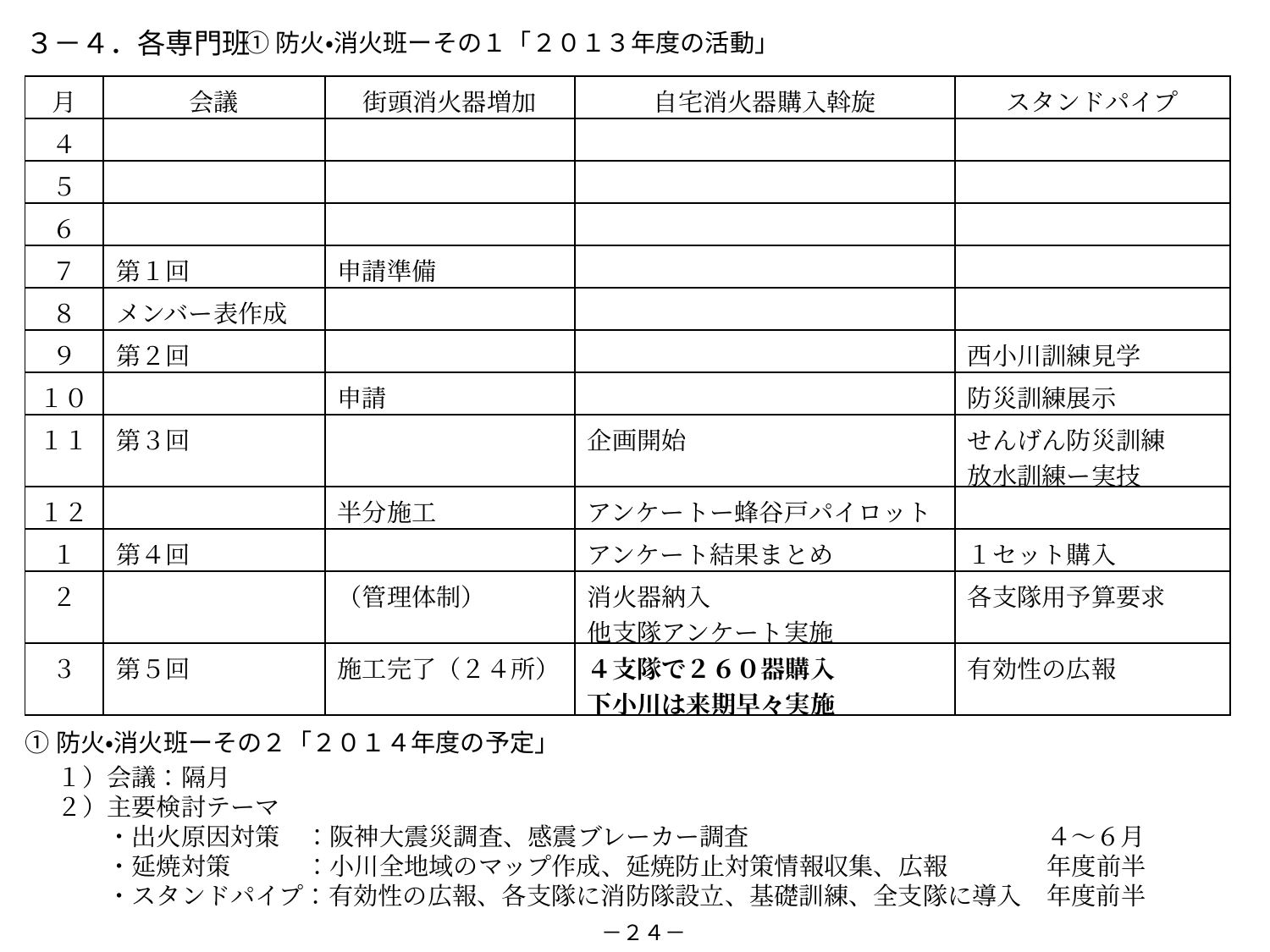

３－４．各専門班
①防火・消火班ーその１「２０１３年度の活動」
| 月 | 会議 | 街頭消火器増加 | 自宅消火器購入斡旋 | スタンドパイプ |
| --- | --- | --- | --- | --- |
| ４ |  |  |  |  |
| ５ |  |  |  |  |
| ６ |  |  |  |  |
| ７ | 第１回 | 申請準備 |  |  |
| ８ | メンバー表作成 |  |  |  |
| ９ | 第２回 |  |  | 西小川訓練見学 |
| １０ |  | 申請 |  | 防災訓練展示 |
| １１ | 第３回 |  | 企画開始 | せんげん防災訓練 放水訓練ー実技 |
| １２ |  | 半分施工 | アンケートー蜂谷戸パイロット |  |
| １ | 第４回 |  | アンケート結果まとめ | １セット購入 |
| ２ |  | （管理体制） | 消火器納入 他支隊アンケート実施 | 各支隊用予算要求 |
| ３ | 第５回 | 施工完了（２４所） | ４支隊で２６０器購入 下小川は来期早々実施 | 有効性の広報 |
①防火・消火班ーその２「２０１４年度の予定」
１）会議：隔月
２）主要検討テーマ
　　・出火原因対策　：阪神大震災調査、感震ブレーカー調査　　　　　　　　　　　　４～６月
　　・延焼対策　　　：小川全地域のマップ作成、延焼防止対策情報収集、広報　　　　年度前半
　　・スタンドパイプ：有効性の広報、各支隊に消防隊設立、基礎訓練、全支隊に導入　年度前半
－２４－